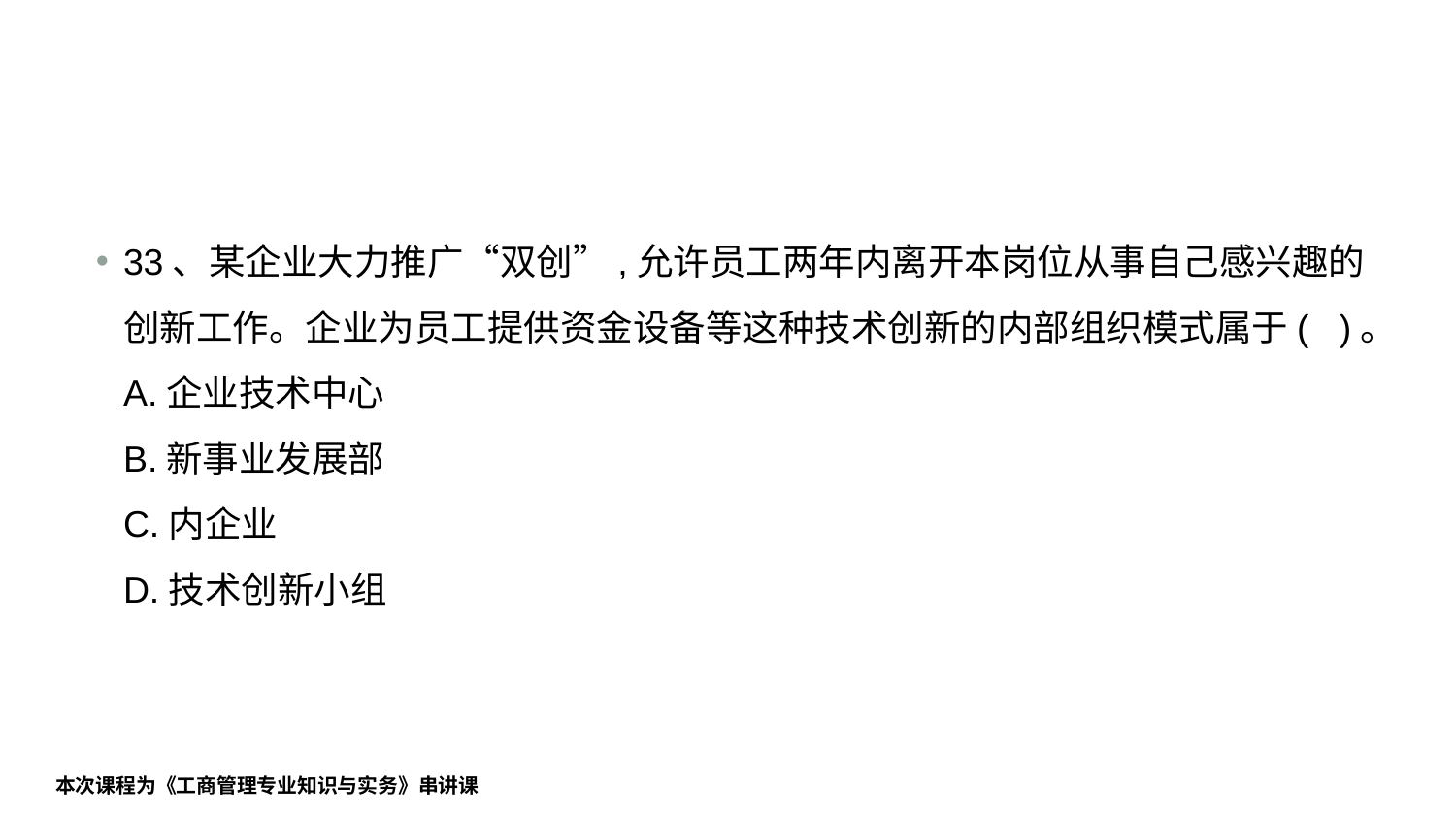

#

33、某企业大力推广“双创”,允许员工两年内离开本岗位从事自己感兴趣的创新工作。企业为员工提供资金设备等这种技术创新的内部组织模式属于(   )。
A.企业技术中心
B.新事业发展部
C.内企业
D.技术创新小组